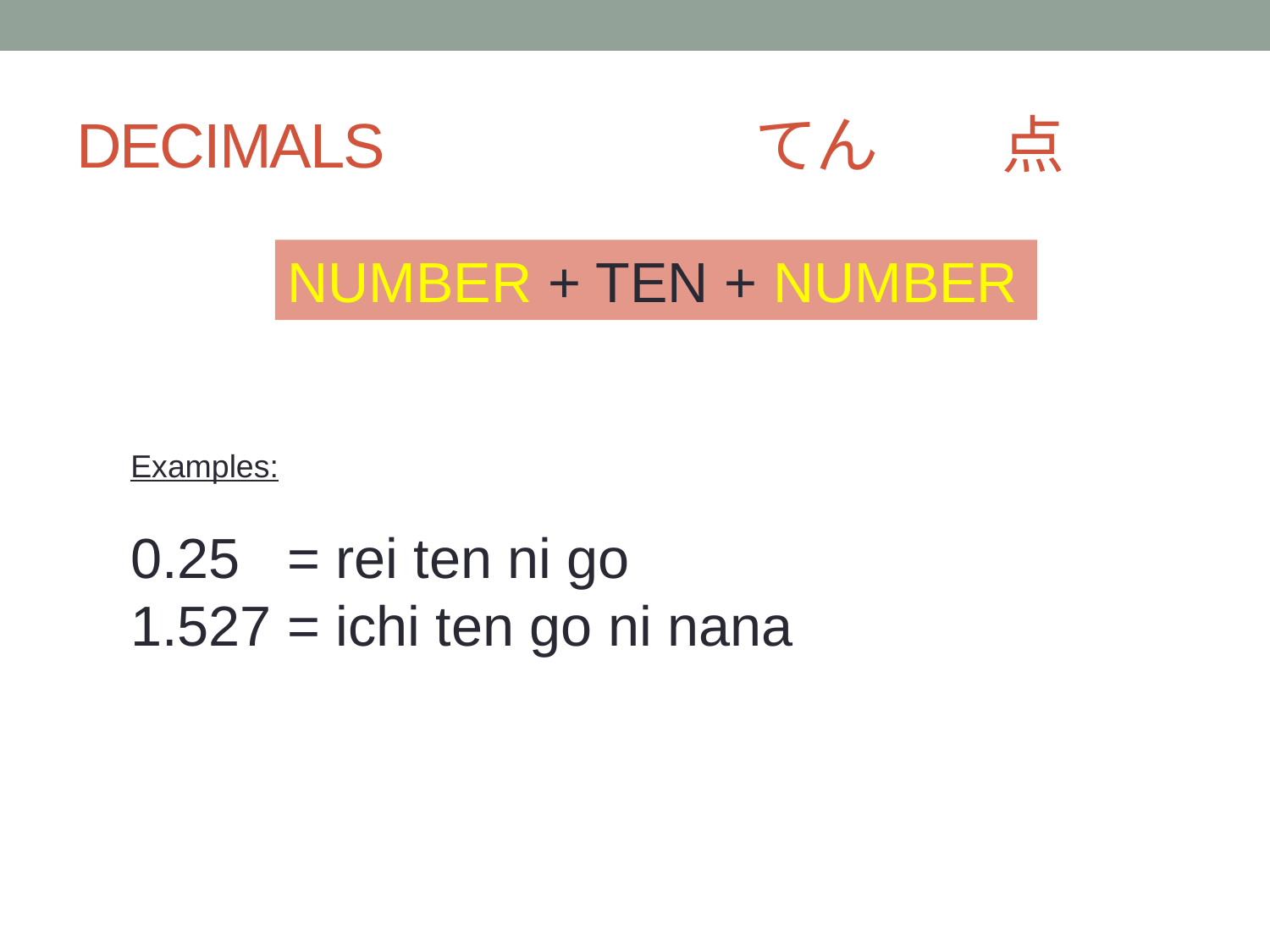

# DECIMALS	  　　	　てん	　		点
NUMBER + TEN + NUMBER
Examples:

0.25   = rei ten ni go
1.527 = ichi ten go ni nana